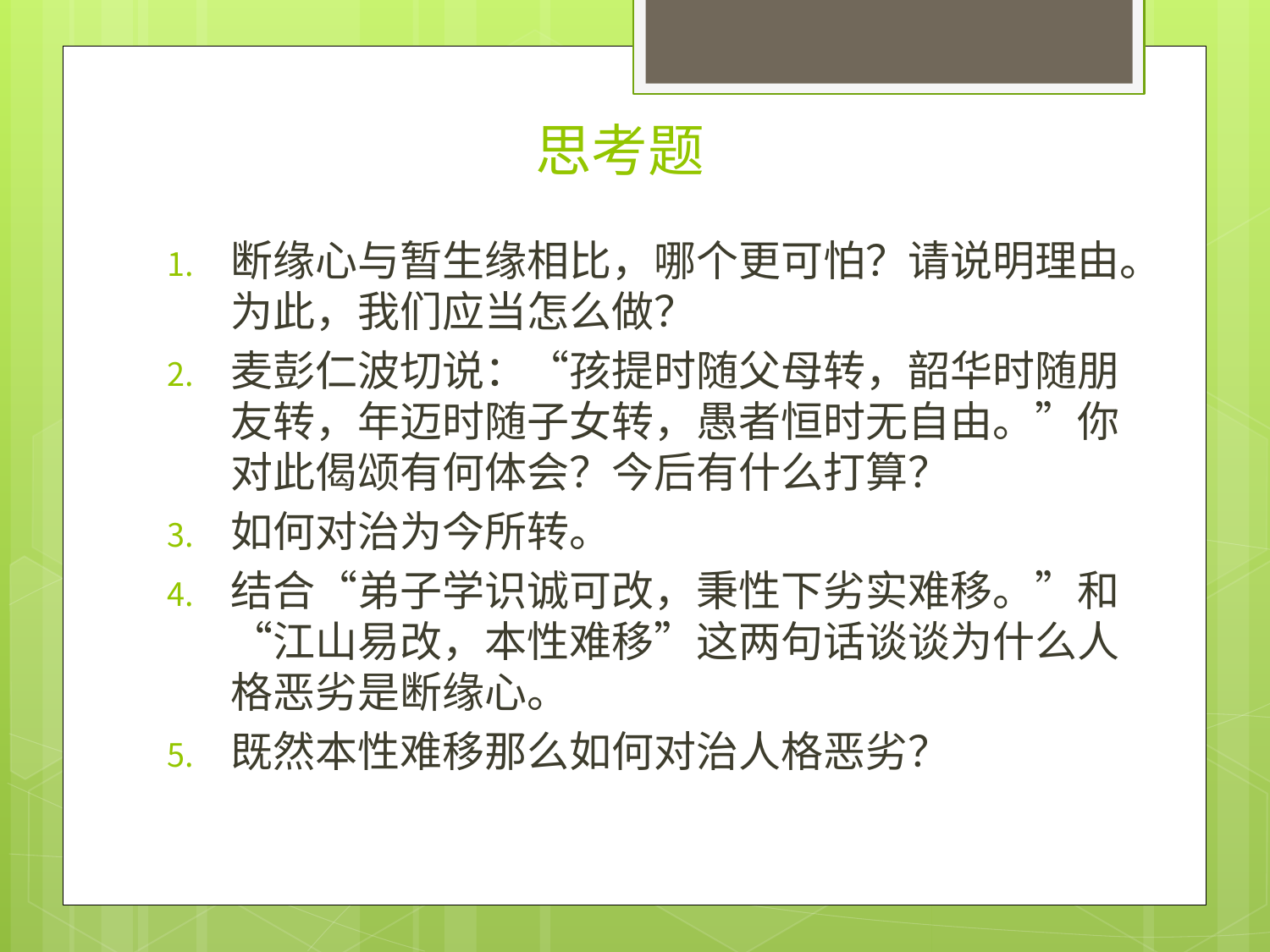

# 思考题
断缘心与暂生缘相比，哪个更可怕？请说明理由。为此，我们应当怎么做？
麦彭仁波切说：“孩提时随父母转，韶华时随朋友转，年迈时随子女转，愚者恒时无自由。”你对此偈颂有何体会？今后有什么打算？
如何对治为今所转。
结合“弟子学识诚可改，秉性下劣实难移。”和 “江山易改，本性难移”这两句话谈谈为什么人格恶劣是断缘心。
既然本性难移那么如何对治人格恶劣？